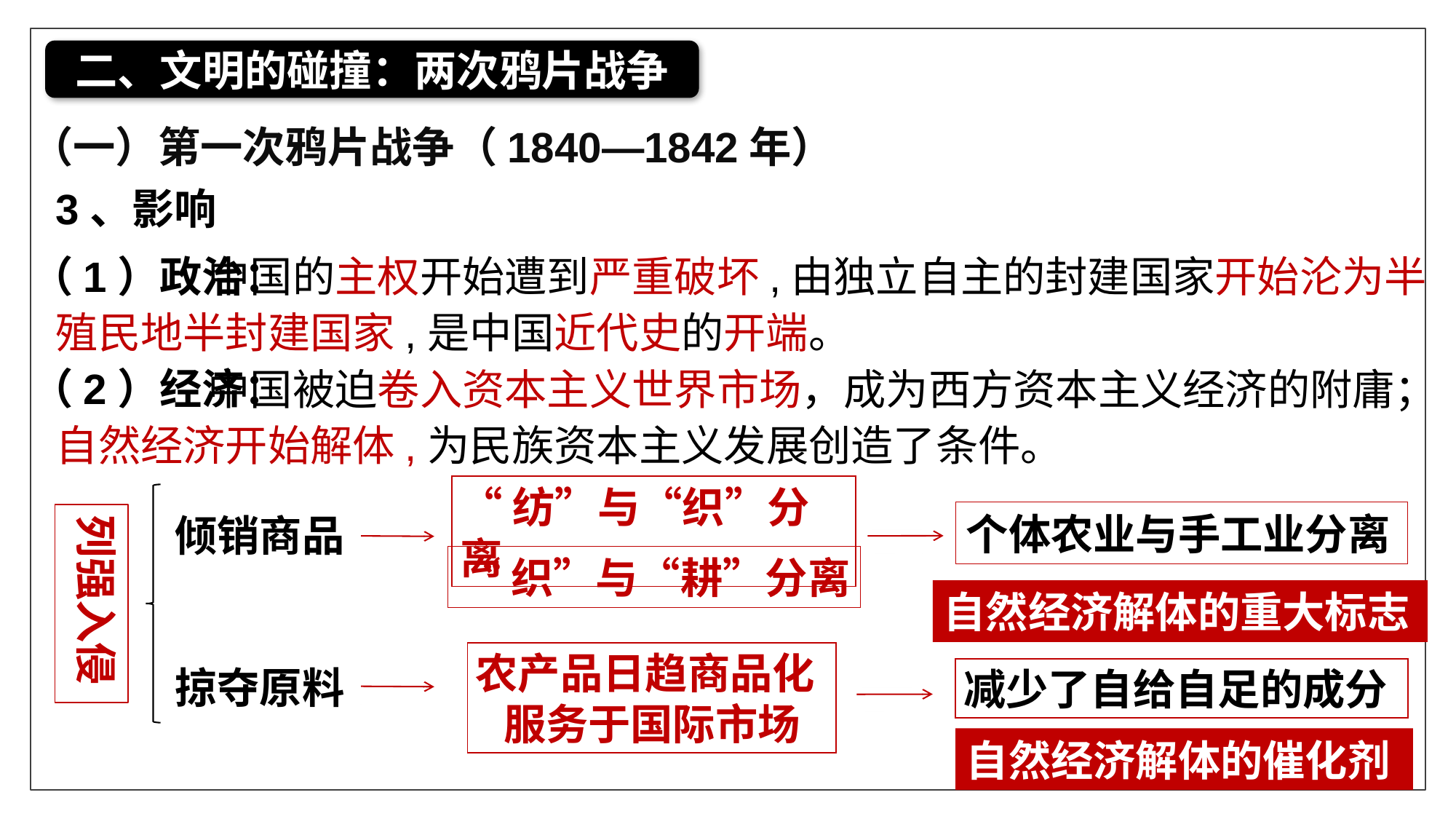

二、文明的碰撞：两次鸦片战争
（一）第一次鸦片战争（1840—1842年）
3、影响
（1）政治：

（2）经济：

               中国的主权开始遭到严重破坏,由独立自主的封建国家开始沦为半殖民地半封建国家,是中国近代史的开端。
               中国被迫卷入资本主义世界市场，成为西方资本主义经济的附庸；自然经济开始解体,为民族资本主义发展创造了条件。
“纺”与“织”分离

个体农业与手工业分离
列强入侵
倾销商品
“织”与“耕”分离
自然经济解体的重大标志
农产品日趋商品化
服务于国际市场
掠夺原料
减少了自给自足的成分
自然经济解体的催化剂